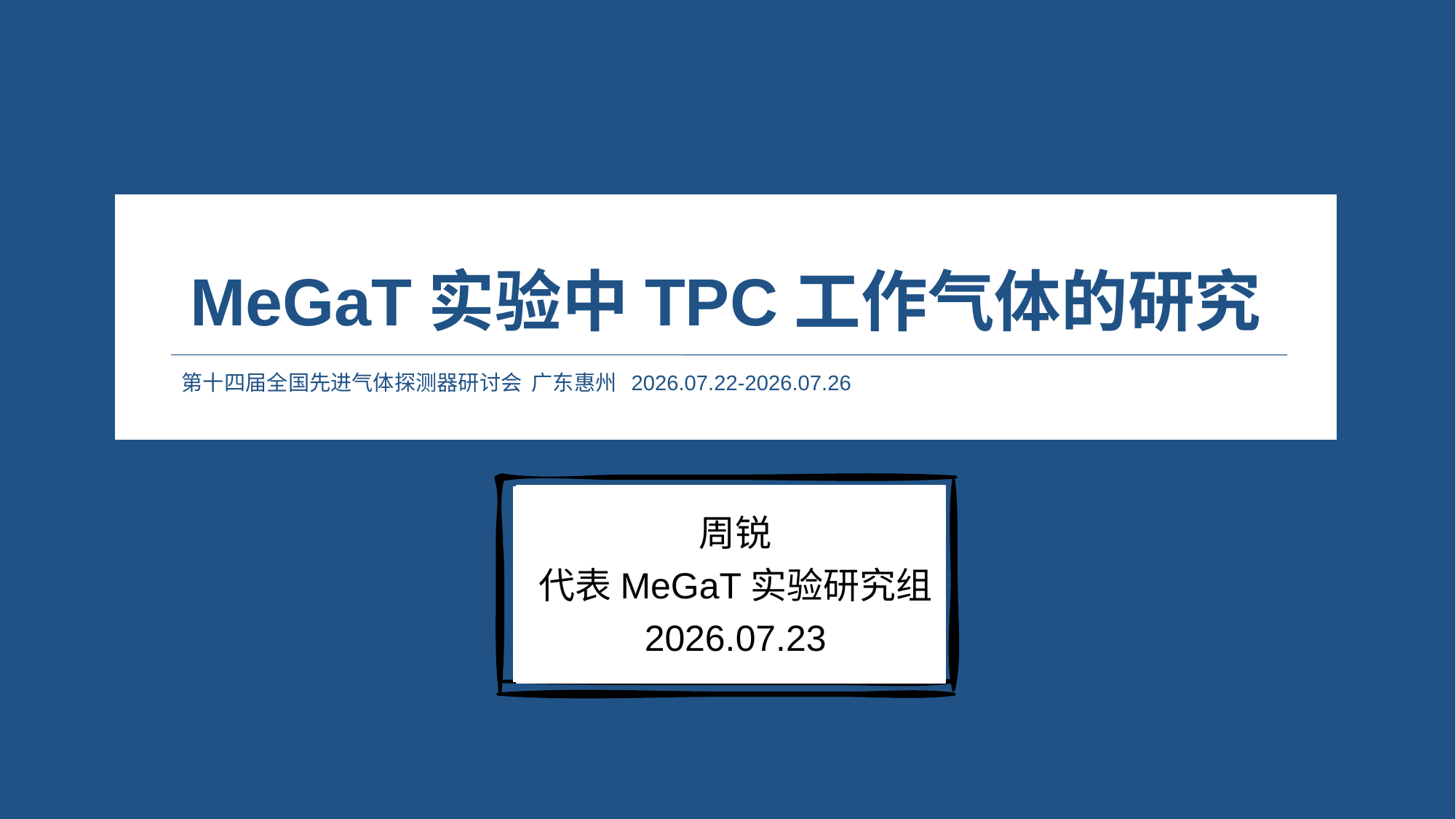

MeGaT实验中TPC工作气体的研究

第十四届全国先进气体探测器研讨会  广东惠州  2026.07.22-2026.07.26

周锐
代表MeGaT实验研究组
2026.07.23